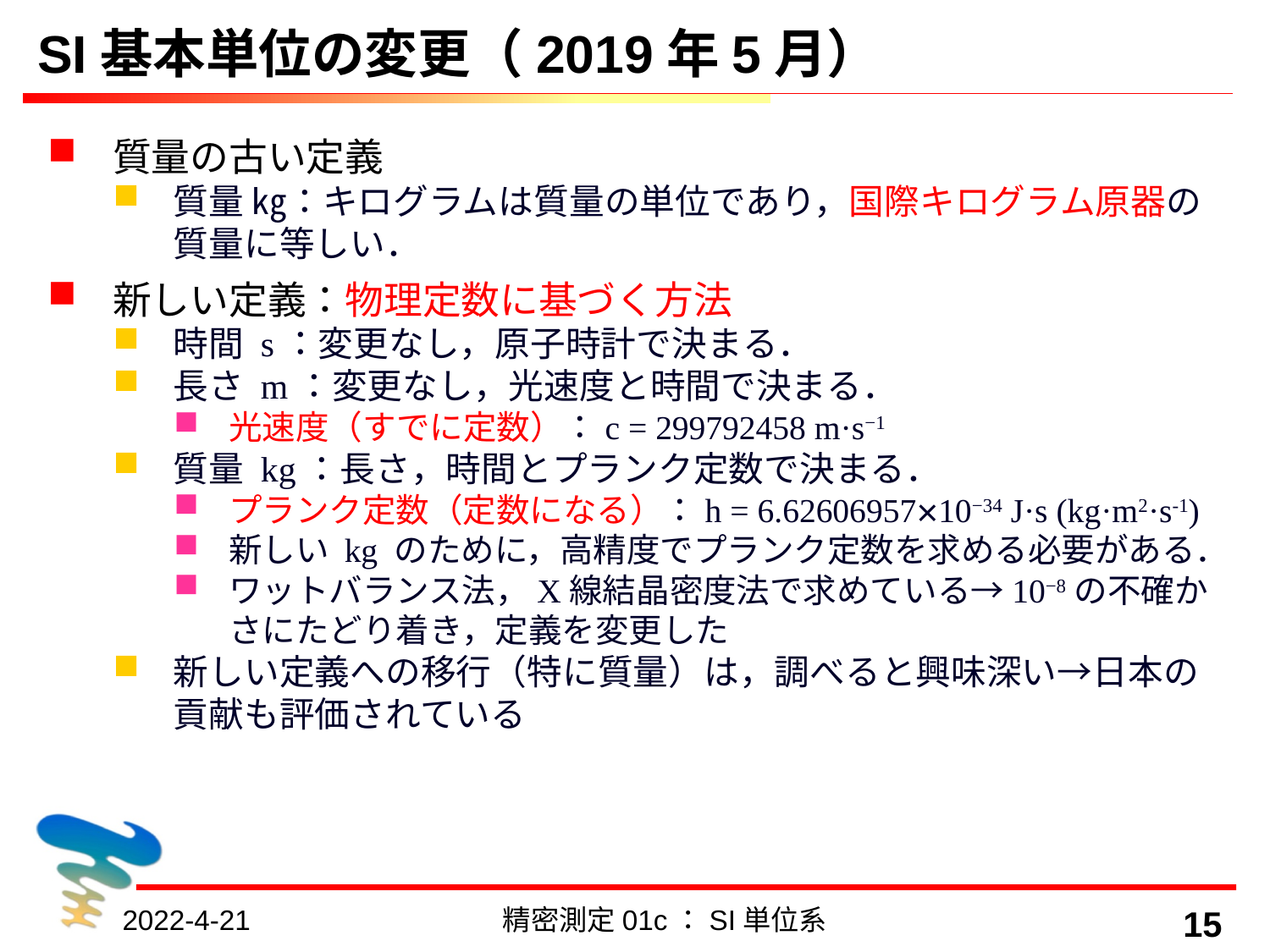

# SI基本単位の変更（2019年5月）
質量の古い定義
質量 ㎏：キログラムは質量の単位であり，国際キログラム原器の質量に等しい．
新しい定義：物理定数に基づく方法
時間 s：変更なし，原子時計で決まる．
長さ m：変更なし，光速度と時間で決まる．
光速度（すでに定数）：c = 299792458 m·s−1
質量 kg：長さ，時間とプランク定数で決まる．
プランク定数（定数になる）：h = 6.62606957×10−34 J·s (kg·m2·s-1)
新しい kg のために，高精度でプランク定数を求める必要がある．
ワットバランス法，X線結晶密度法で求めている→10−8の不確かさにたどり着き，定義を変更した
新しい定義への移行（特に質量）は，調べると興味深い→日本の貢献も評価されている

2022-4-21
精密測定01c：SI単位系
15